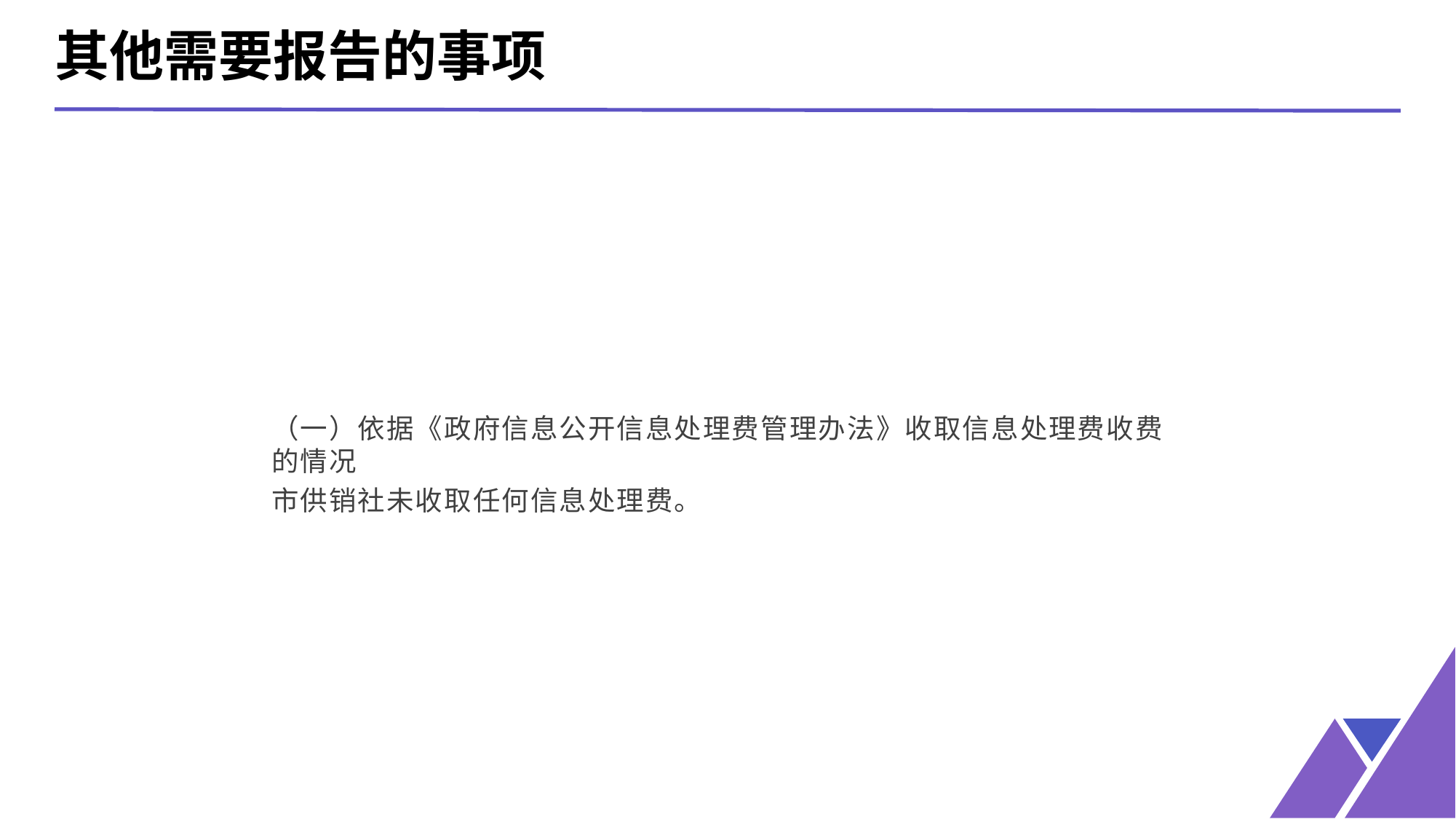

其他需要报告的事项
（一）依据《政府信息公开信息处理费管理办法》收取信息处理费收费的情况
市供销社未收取任何信息处理费。